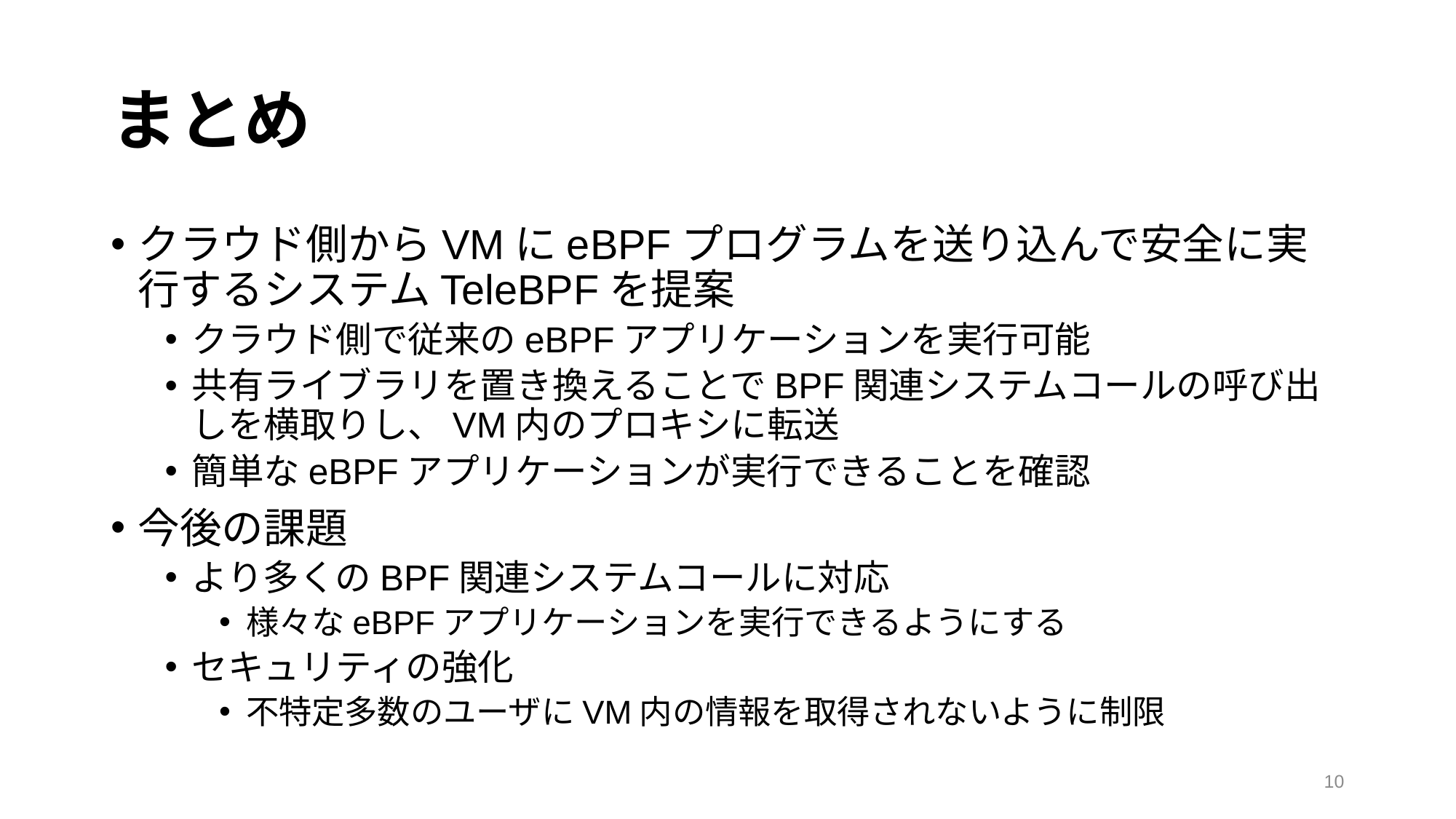

# まとめ
クラウド側からVMにeBPFプログラムを送り込んで安全に実行するシステムTeleBPFを提案
クラウド側で従来のeBPFアプリケーションを実行可能
共有ライブラリを置き換えることでBPF関連システムコールの呼び出しを横取りし、VM内のプロキシに転送
簡単なeBPFアプリケーションが実行できることを確認
今後の課題
より多くのBPF関連システムコールに対応
様々なeBPFアプリケーションを実行できるようにする
セキュリティの強化
不特定多数のユーザにVM内の情報を取得されないように制限

10